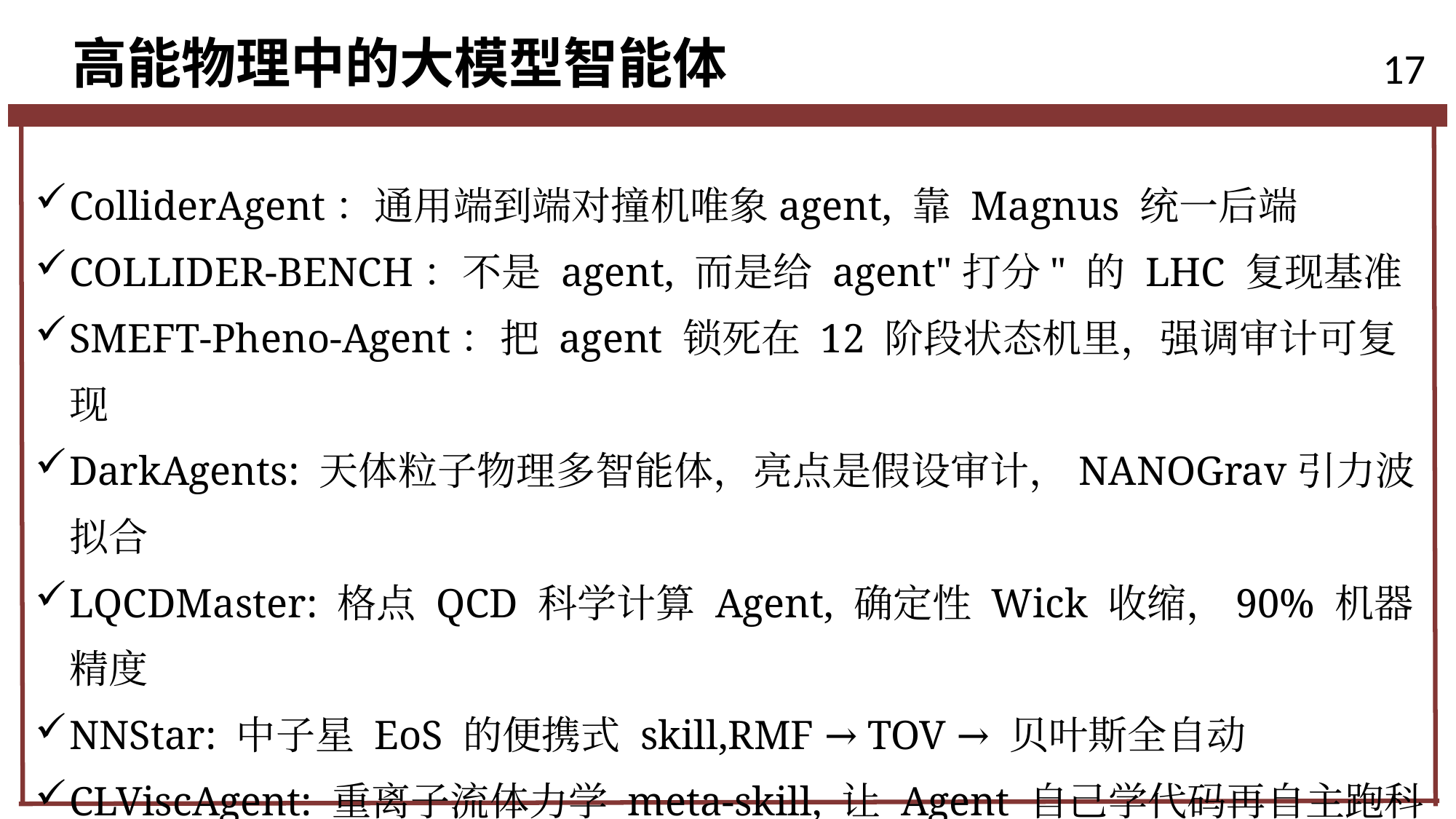

高能物理中的大模型智能体
17
ColliderAgent：通用端到端对撞机唯象agent, 靠 Magnus 统一后端
COLLIDER-BENCH：不是 agent, 而是给 agent"打分" 的 LHC 复现基准
SMEFT-Pheno-Agent：把 agent 锁死在 12 阶段状态机里，强调审计可复现
DarkAgents: 天体粒子物理多智能体，亮点是假设审计，NANOGrav引力波拟合
LQCDMaster: 格点 QCD 科学计算 Agent, 确定性 Wick 收缩，90% 机器精度
NNStar: 中子星 EoS 的便携式 skill,RMF → TOV → 贝叶斯全自动
CLViscAgent: 重离子流体力学 meta-skill, 让 Agent 自己学代码再自主跑科学流程